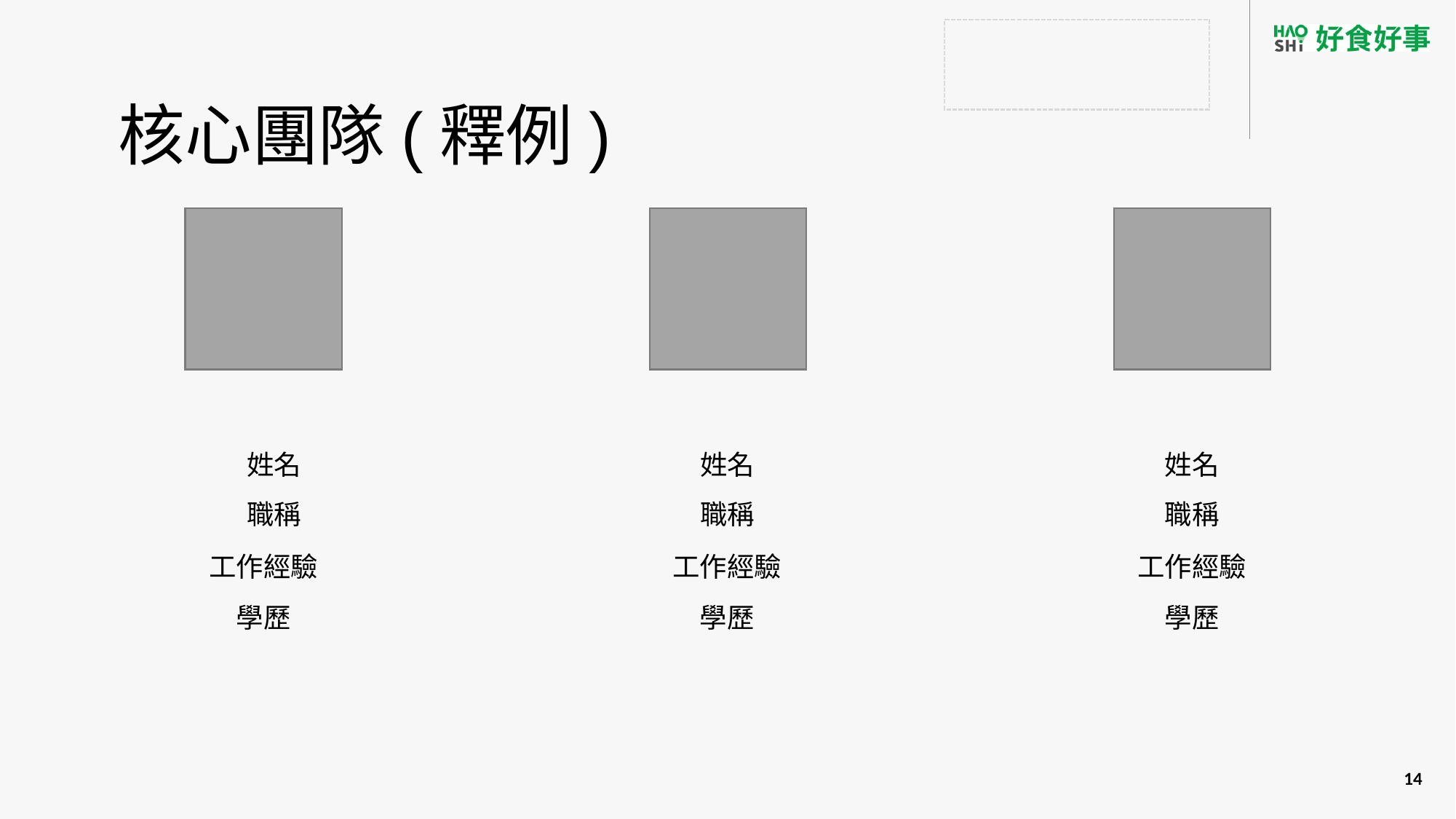

核心團隊(釋例)

姓名
職稱
姓名
職稱
姓名
職稱
工作經驗
學歷
工作經驗
學歷
工作經驗
學歷